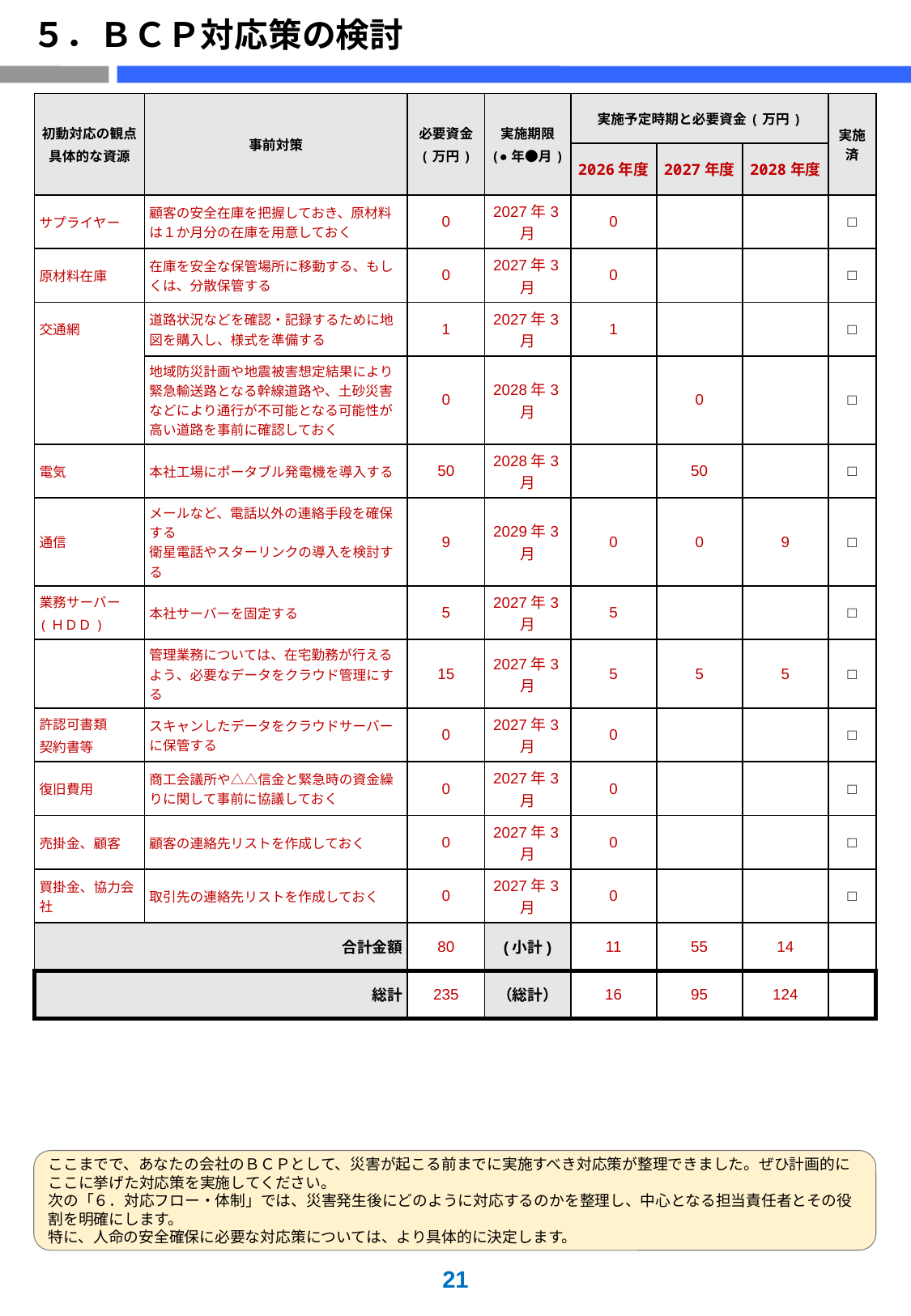

# ５．ＢＣＰ対応策の検討
| 初動対応の観点 具体的な資源 | 事前対策 | 必要資金 (万円) | 実施期限 (●年●月) | 実施予定時期と必要資金(万円) |  |  | 実施済 |
| --- | --- | --- | --- | --- | --- | --- | --- |
|  |  |  |  | 2026年度 | 2027年度 | 2028年度 |  |
| サプライヤー | 顧客の安全在庫を把握しておき、原材料は１か月分の在庫を用意しておく | 0 | 2027年3月 | 0 |  |  | □ |
| 原材料在庫 | 在庫を安全な保管場所に移動する、もしくは、分散保管する | 0 | 2027年3月 | 0 |  |  | □ |
| 交通網 | 道路状況などを確認・記録するために地図を購入し、様式を準備する | 1 | 2027年3月 | 1 |  |  | □ |
|  | 地域防災計画や地震被害想定結果により緊急輸送路となる幹線道路や、土砂災害などにより通行が不可能となる可能性が高い道路を事前に確認しておく | 0 | 2028年3月 |  | 0 |  | □ |
| 電気 | 本社工場にポータブル発電機を導入する | 50 | 2028年3月 |  | 50 |  | □ |
| 通信 | メールなど、電話以外の連絡手段を確保する 衛星電話やスターリンクの導入を検討する | 9 | 2029年3月 | 0 | 0 | 9 | □ |
| 業務サーバー (ＨＤＤ) | 本社サーバーを固定する | 5 | 2027年3月 | 5 |  |  | □ |
|  | 管理業務については、在宅勤務が行えるよう、必要なデータをクラウド管理にする | 15 | 2027年3月 | 5 | 5 | 5 | □ |
| 許認可書類 契約書等 | スキャンしたデータをクラウドサーバーに保管する | 0 | 2027年3月 | 0 |  |  | □ |
| 復旧費用 | 商工会議所や△△信金と緊急時の資金繰りに関して事前に協議しておく | 0 | 2027年3月 | 0 |  |  | □ |
| 売掛金、顧客 | 顧客の連絡先リストを作成しておく | 0 | 2027年3月 | 0 |  |  | □ |
| 買掛金、協力会社 | 取引先の連絡先リストを作成しておく | 0 | 2027年3月 | 0 |  |  | □ |
| 合計金額 |  | 80 | (小計) | 11 | 55 | 14 |  |
| 総計 |  | 235 | （総計） | 16 | 95 | 124 |  |
ここまでで、あなたの会社のＢＣＰとして、災害が起こる前までに実施すべき対応策が整理できました。ぜひ計画的にここに挙げた対応策を実施してください。
次の「６．対応フロー・体制」では、災害発生後にどのように対応するのかを整理し、中心となる担当責任者とその役割を明確にします。
特に、人命の安全確保に必要な対応策については、より具体的に決定します。
21